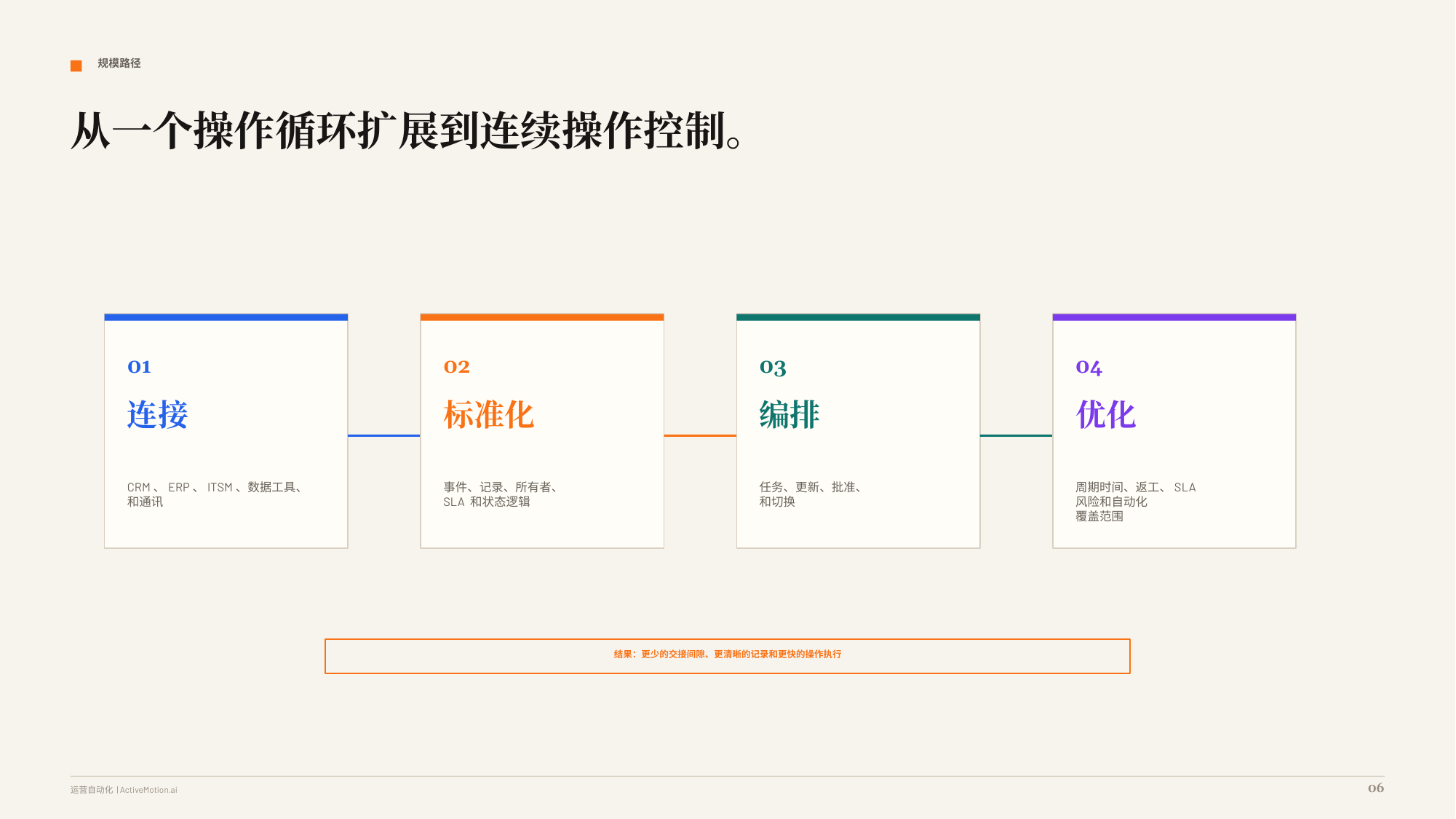

规模路径

从一个操作循环扩展到连续操作控制。

01
02
03
04
连接
标准化
编排
优化

CRM、ERP、ITSM、数据工具、
和通讯
事件、记录、所有者、
SLA 和状态逻辑
任务、更新、批准、
和切换
周期时间、返工、SLA
风险和自动化
覆盖范围

结果：更少的交接间隙、更清晰的记录和更快的操作执行

06
运营自动化 | ActiveMotion.ai